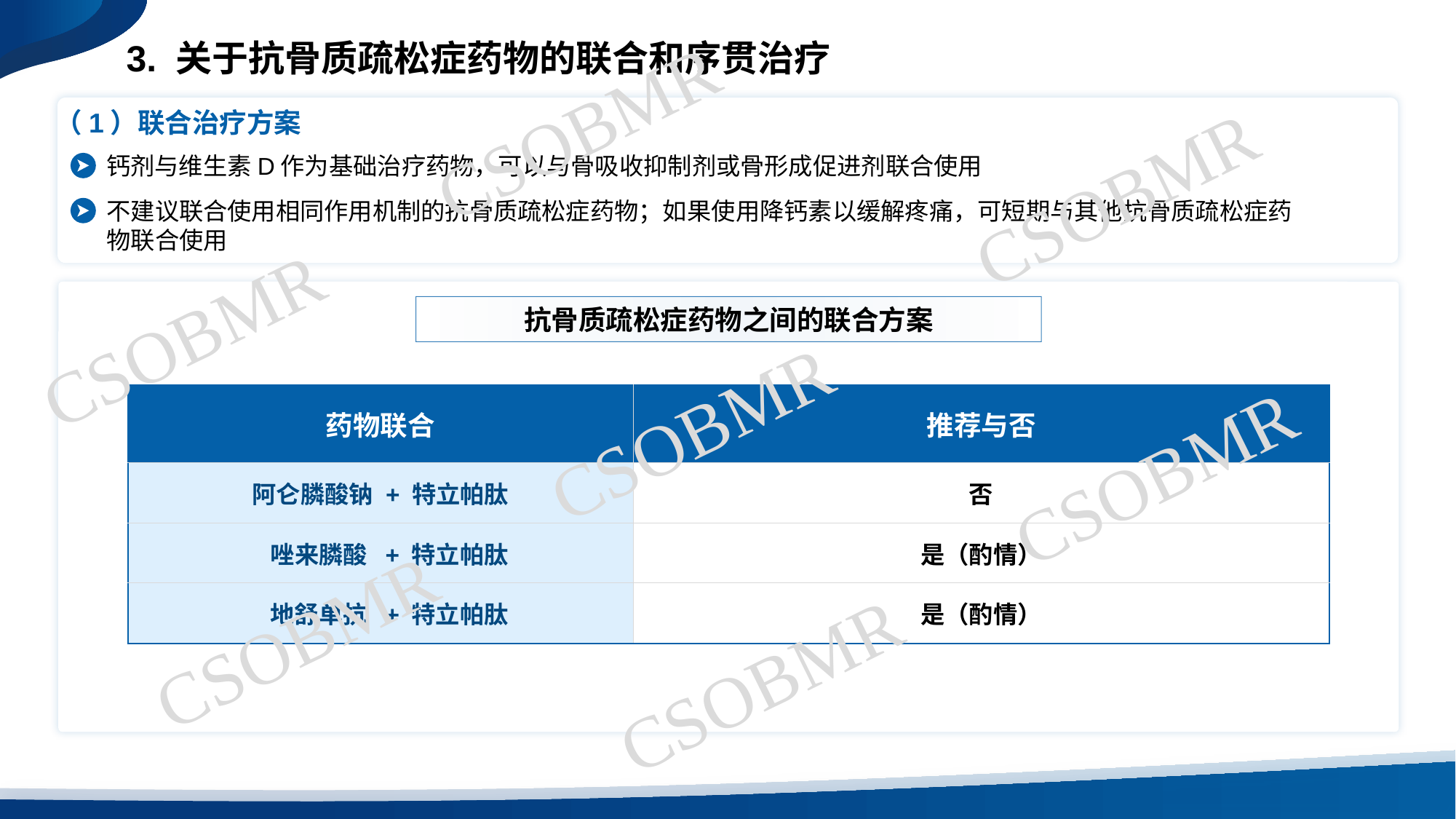

3. 关于抗骨质疏松症药物的联合和序贯治疗
CSOBMR

（1）联合治疗方案
钙剂与维生素D作为基础治疗药物，可以与骨吸收抑制剂或骨形成促进剂联合使用

不建议联合使用相同作用机制的抗骨质疏松症药物；如果使用降钙素以缓解疼痛，可短期与其他抗骨质疏松症药物联合使用

CSOBMR

CSOBMR

抗骨质疏松症药物之间的联合方案
CSOBMR
| 药物联合 | 推荐与否 |
| --- | --- |
| 阿仑膦酸钠 + 特立帕肽 | 否 |
| 唑来膦酸 + 特立帕肽 | 是（酌情） |
| 地舒单抗 + 特立帕肽 | 是（酌情） |
CSOBMR
CSOBMR
CSOBMR